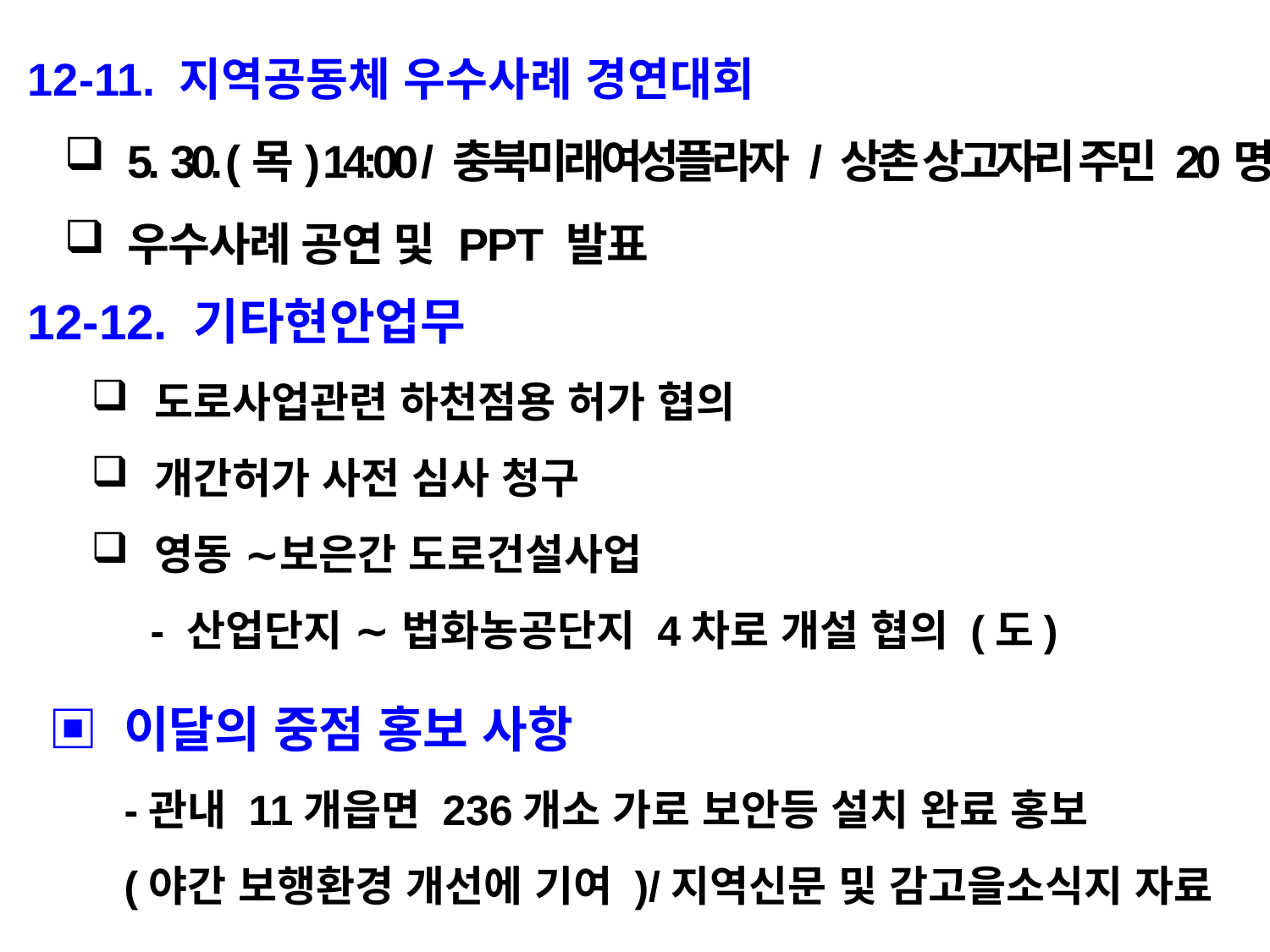

12-11. 지역공동체 우수사례 경연대회
5.  30. (목) 14:00 / 충북미래여성플라자 / 상촌 상고자리 주민 20명
우수사례 공연 및 PPT 발표

12-12. 기타현안업무
도로사업관련 하천점용 허가 협의
개간허가 사전 심사 청구
영동 ∼보은간 도로건설사업
     - 산업단지 ∼ 법화농공단지 4차로 개설 협의 (도)

▣ 이달의 중점 홍보 사항
 -관내 11개읍면 236개소 가로 보안등 설치 완료 홍보
 (야간 보행환경 개선에 기여 )/지역신문 및 감고을소식지 자료